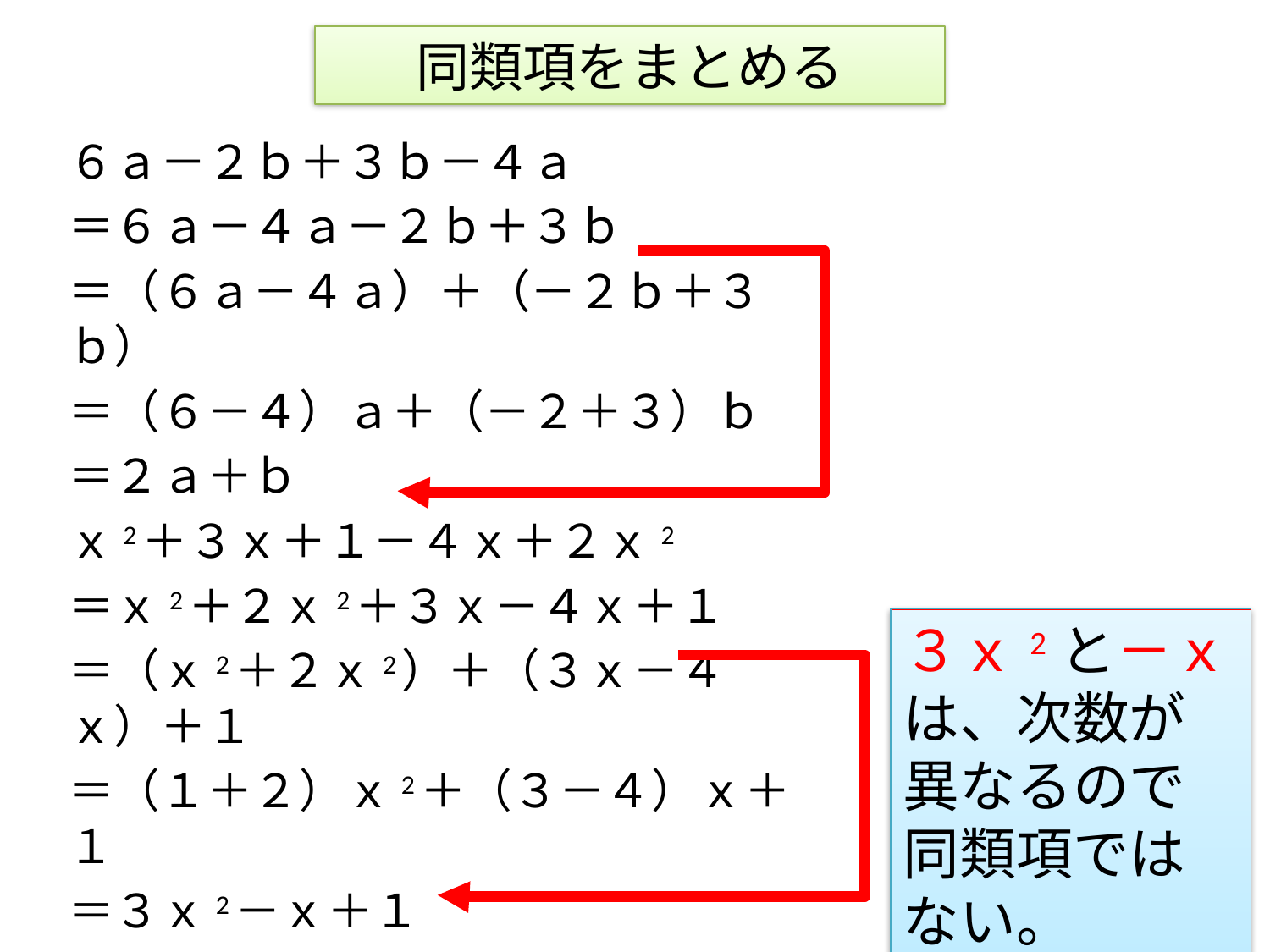

# 同類項をまとめる
６ａ－２ｂ＋３ｂ－４ａ
＝６ａ－４ａ－２ｂ＋３ｂ
＝（６ａ－４ａ）＋（－２ｂ＋３ｂ）
＝（６－４）ａ＋（－２＋３）ｂ
＝２ａ＋ｂ
ｘ2＋３ｘ＋１－４ｘ＋２ｘ2
＝ｘ2＋２ｘ2＋３ｘ－４ｘ＋１
＝（ｘ2＋２ｘ2）＋（３ｘ－４ｘ）＋１
＝（１＋２）ｘ2＋（３－４）ｘ＋１
＝３ｘ2－ｘ＋１

３ｘ2と－ｘは、次数が異なるので同類項ではない。